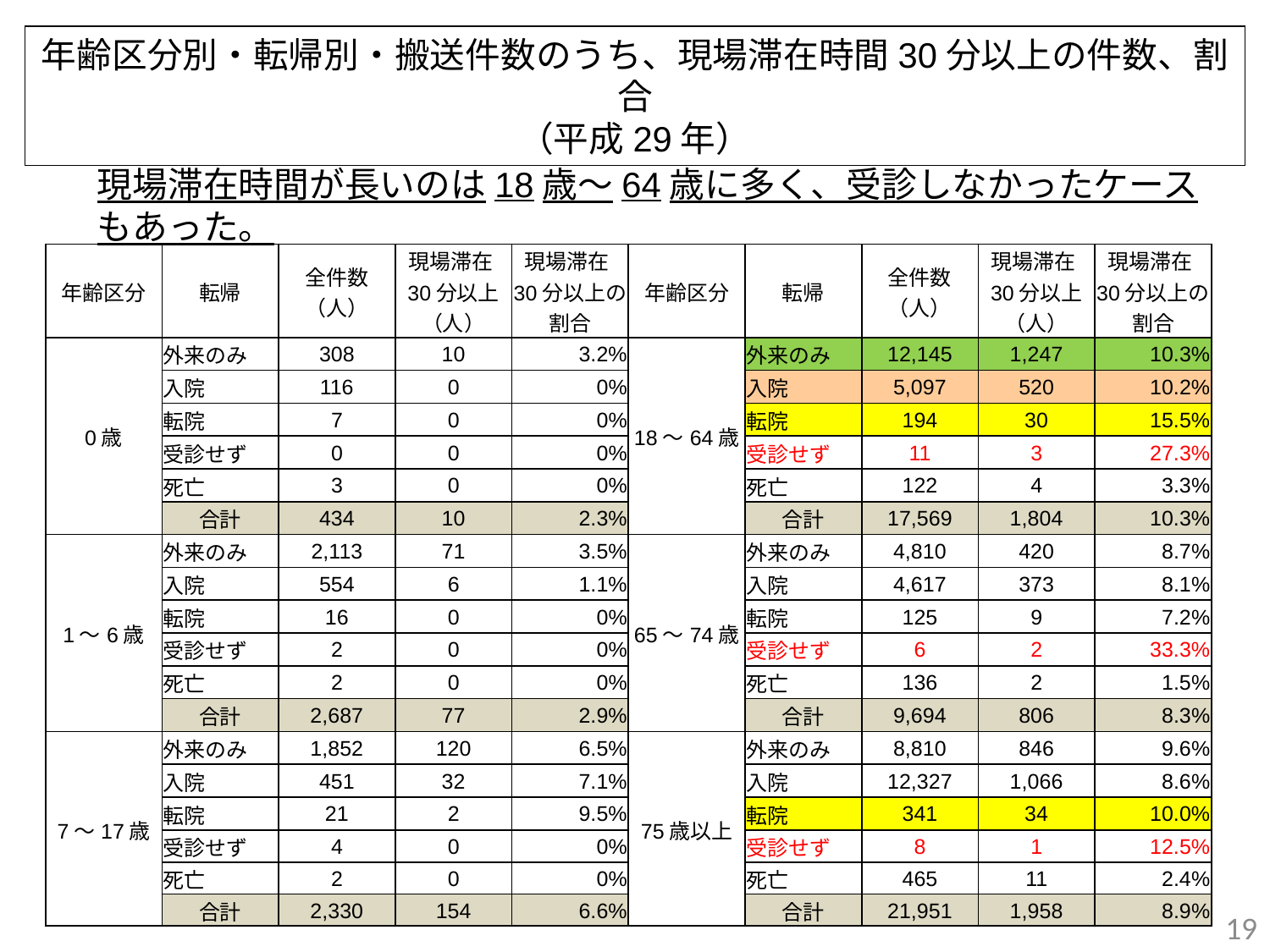

年齢区分別・転帰別・搬送件数のうち、現場滞在時間30分以上の件数、割合
（平成29年）
現場滞在時間が長いのは18歳～64歳に多く、受診しなかったケースもあった。
| 年齢区分 | 転帰 | 全件数 （人） | 現場滞在30分以上（人） | 現場滞在30分以上の割合 | 年齢区分 | 転帰 | 全件数 （人） | 現場滞在30分以上（人） | 現場滞在30分以上の割合 |
| --- | --- | --- | --- | --- | --- | --- | --- | --- | --- |
| 0歳 | 外来のみ | 308 | 10 | 3.2% | 18～64歳 | 外来のみ | 12,145 | 1,247 | 10.3% |
|  | 入院 | 116 | 0 | 0% |  | 入院 | 5,097 | 520 | 10.2% |
|  | 転院 | 7 | 0 | 0% |  | 転院 | 194 | 30 | 15.5% |
|  | 受診せず | 0 | 0 | 0% |  | 受診せず | 11 | 3 | 27.3% |
|  | 死亡 | 3 | 0 | 0% |  | 死亡 | 122 | 4 | 3.3% |
|  | 合計 | 434 | 10 | 2.3% |  | 合計 | 17,569 | 1,804 | 10.3% |
| 1～6歳 | 外来のみ | 2,113 | 71 | 3.5% | 65～74歳 | 外来のみ | 4,810 | 420 | 8.7% |
|  | 入院 | 554 | 6 | 1.1% |  | 入院 | 4,617 | 373 | 8.1% |
|  | 転院 | 16 | 0 | 0% |  | 転院 | 125 | 9 | 7.2% |
|  | 受診せず | 2 | 0 | 0% |  | 受診せず | 6 | 2 | 33.3% |
|  | 死亡 | 2 | 0 | 0% |  | 死亡 | 136 | 2 | 1.5% |
|  | 合計 | 2,687 | 77 | 2.9% |  | 合計 | 9,694 | 806 | 8.3% |
| 7～17歳 | 外来のみ | 1,852 | 120 | 6.5% | 75歳以上 | 外来のみ | 8,810 | 846 | 9.6% |
|  | 入院 | 451 | 32 | 7.1% |  | 入院 | 12,327 | 1,066 | 8.6% |
|  | 転院 | 21 | 2 | 9.5% |  | 転院 | 341 | 34 | 10.0% |
|  | 受診せず | 4 | 0 | 0% |  | 受診せず | 8 | 1 | 12.5% |
|  | 死亡 | 2 | 0 | 0% |  | 死亡 | 465 | 11 | 2.4% |
|  | 合計 | 2,330 | 154 | 6.6% |  | 合計 | 21,951 | 1,958 | 8.9% |
19